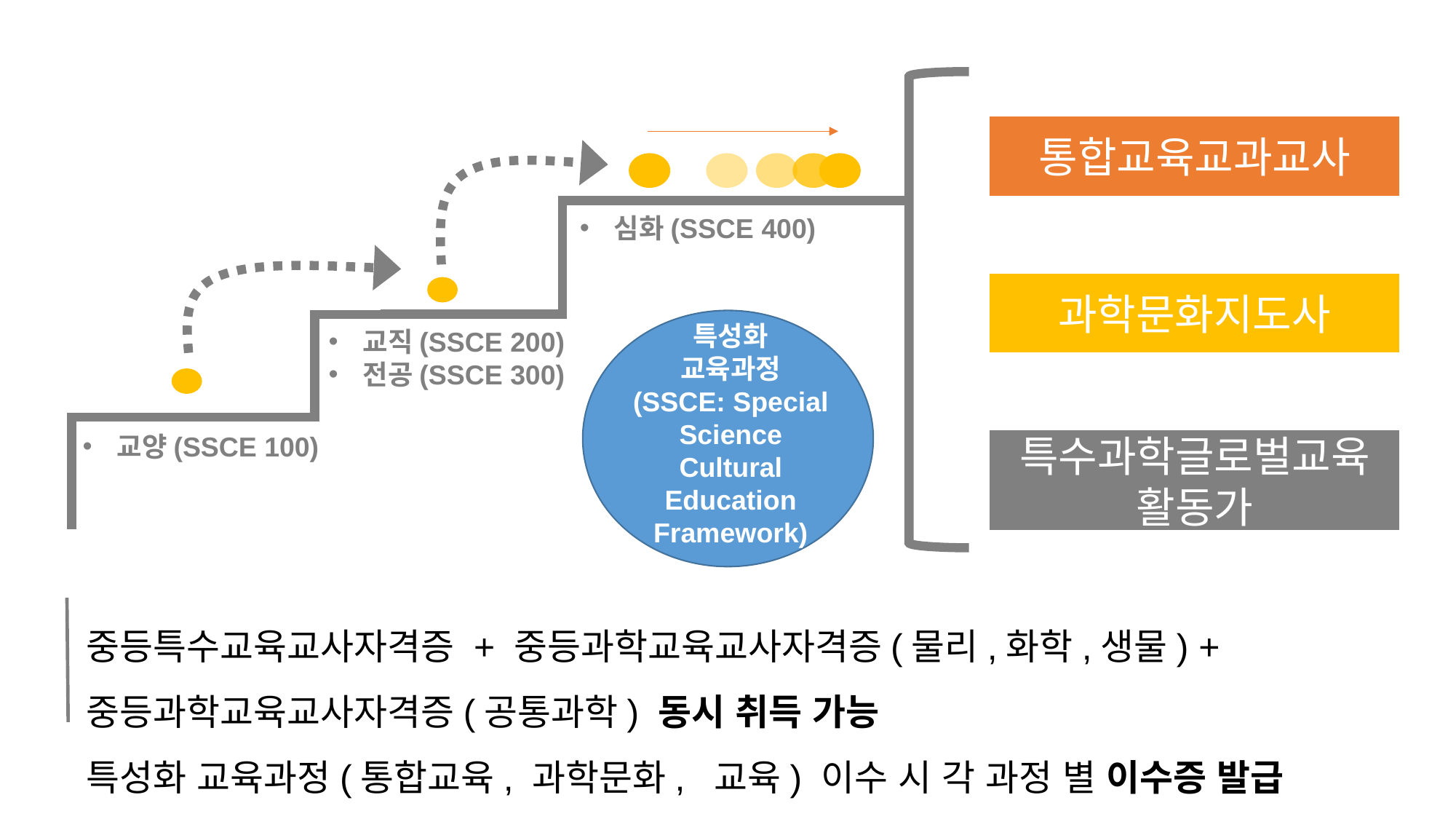

통합교육교과교사

심화(SSCE 400)
과학문화지도사

교직(SSCE 200)
전공(SSCE 300)
특수과학글로벌교육활동가

특성화
교육과정
(SSCE: Special Science Cultural Education Framework)
교양(SSCE 100)
중등특수교육교사자격증 + 중등과학교육교사자격증(물리,화학,생물) + 중등과학교육교사자격증(공통과학) 동시 취득 가능
특성화 교육과정(통합교육, 과학문화,  교육) 이수 시 각 과정 별 이수증 발급